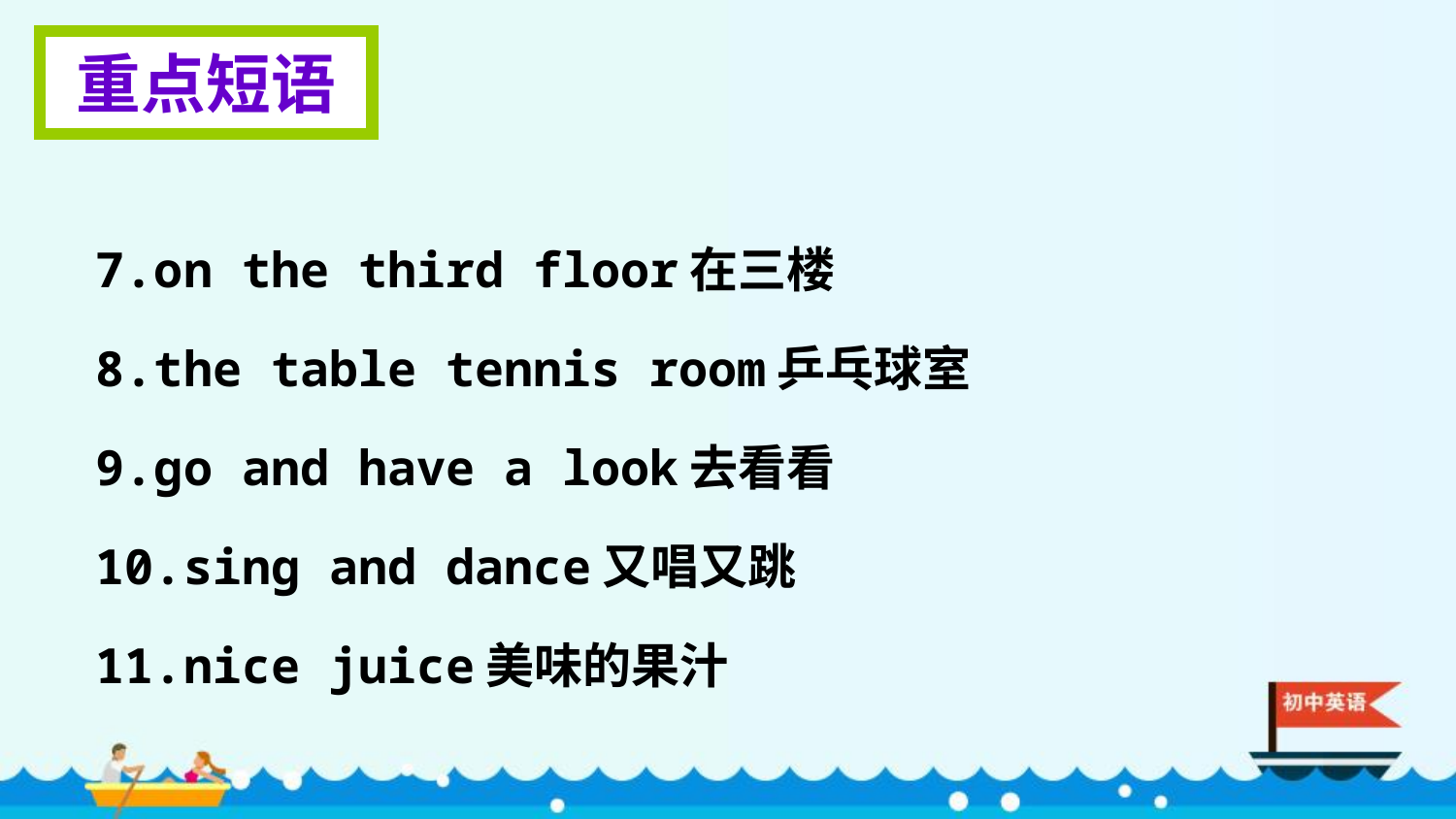

重点短语
7.on the third floor在三楼
8.the table tennis room乒乓球室
9.go and have a look去看看
10.sing and dance又唱又跳
11.nice juice美味的果汁